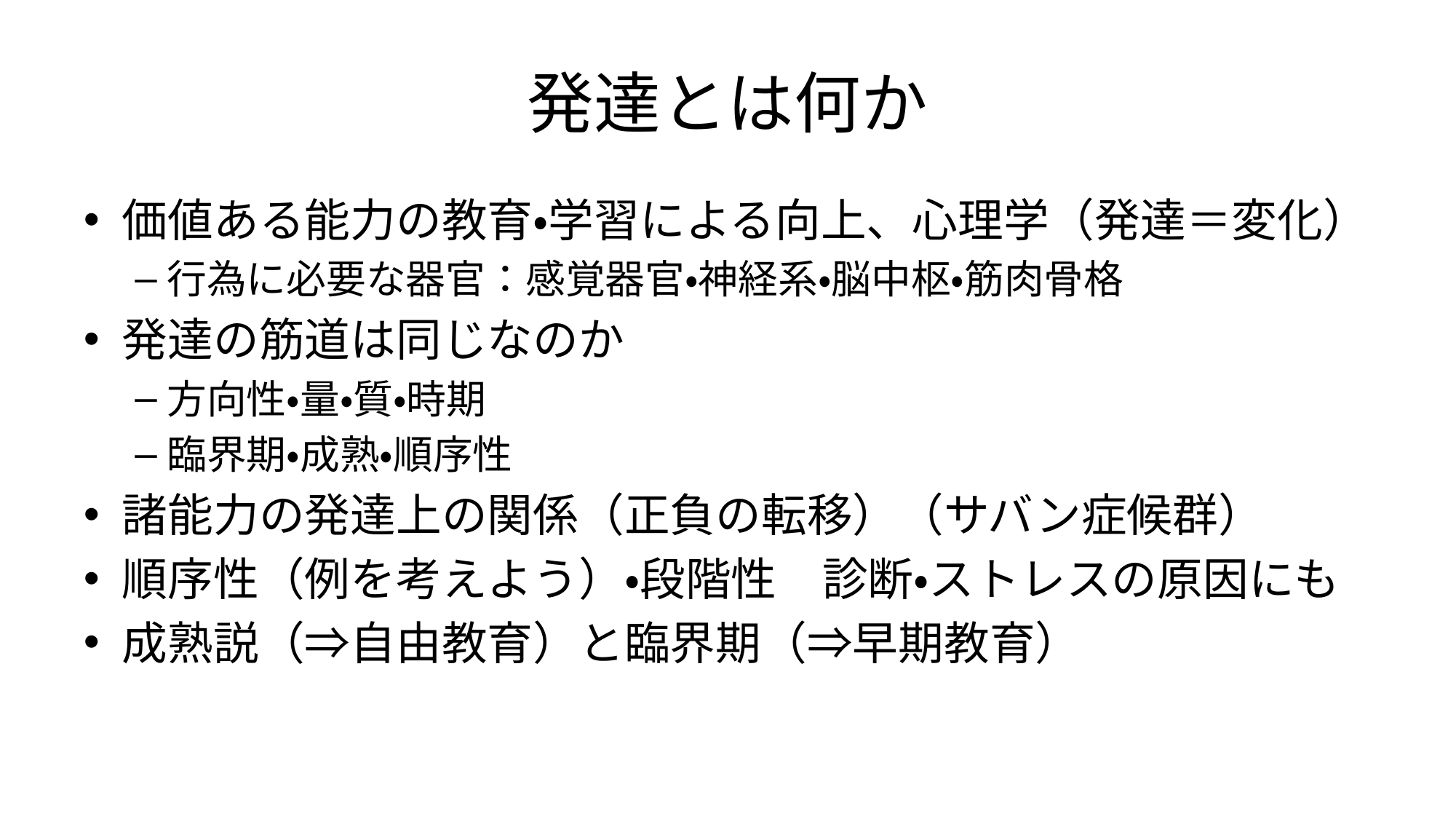

# 発達とは何か
価値ある能力の教育・学習による向上、心理学（発達＝変化）
行為に必要な器官：感覚器官・神経系・脳中枢・筋肉骨格
発達の筋道は同じなのか
方向性・量・質・時期
臨界期・成熟・順序性
諸能力の発達上の関係（正負の転移）（サバン症候群）
順序性（例を考えよう）・段階性　診断・ストレスの原因にも
成熟説（⇒自由教育）と臨界期（⇒早期教育）